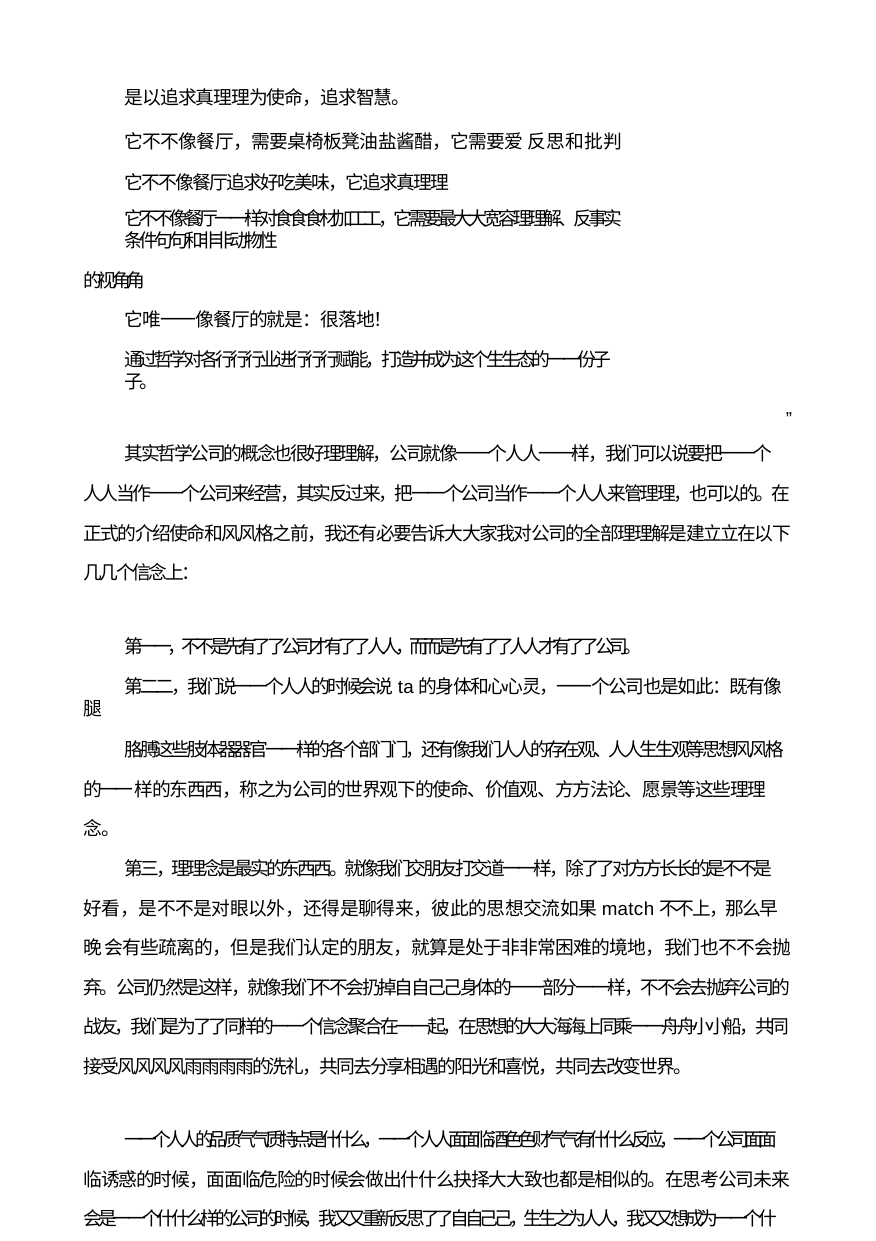

是以追求真理理为使命，追求智慧。
它不不像餐厅，需要桌椅板凳油盐酱醋，它需要爱 反思和批判 它不不像餐厅追求好吃美味，它追求真理理
它不不像餐厅⼀一样对⻝⾷食材加⼯工，它需要最⼤大宽容理理解、反事实条件句句和⾮非动物性
的视⻆角
它唯⼀一像餐厅的就是：很落地！
通过哲学对各⾏行行业进⾏行行赋能，打造并成为这个⽣生态的⼀一份⼦子。
”
其实哲学公司的概念也很好理理解，公司就像⼀一个⼈人⼀一样，我们可以说要把⼀一个
⼈人当作⼀一个公司来经营，其实反过来，把⼀一个公司当作⼀一个⼈人来管理理，也可以的。在 正式的介绍使命和⻛风格之前，我还有必要告诉⼤大家我对公司的全部理理解是建⽴立在以下
⼏几个信念上：

第⼀一，不不是先有了了公司才有了了⼈人，⽽而是先有了了⼈人才有了了公司。
第⼆二，我们说⼀一个⼈人的时候会说ta的身体和⼼心灵，⼀一个公司也是如此：既有像腿
胳膊这些肢体器器官⼀一样的各个部⻔门，还有像我们⼈人的存在观、⼈人⽣生观等思想⻛风格的⼀一 样的东⻄西，称之为公司的世界观下的使命、价值观、⽅方法论、愿景等这些理理念。
第三，理理念是最实的东⻄西。就像我们交朋友打交道⼀一样，除了了对⽅方⻓长的是不不是 好看，是不不是对眼以外，还得是聊得来，彼此的思想交流如果match不不上，那么早晚 会有些疏离的，但是我们认定的朋友，就算是处于⾮非常困难的境地，我们也不不会抛 弃。公司仍然是这样，就像我们不不会扔掉⾃自⼰己身体的⼀一部分⼀一样，不不会去抛弃公司的 战友，我们是为了了同样的⼀一个信念聚合在⼀一起，在思想的⼤大海海上同乘⼀一⾈舟⼩小船，共同 接受⻛风⻛风⾬雨⾬雨的洗礼，共同去分享相遇的阳光和喜悦，共同去改变世界。

⼀一个⼈人的品质⽓气质特点是什什么，⼀一个⼈人⾯面临酒⾊色财⽓气有什什么反应，⼀一个公司⾯面 临诱惑的时候，⾯面临危险的时候会做出什什么抉择⼤大致也都是相似的。在思考公司未来 会是⼀一个什什么样的公司的时候，我⼜又重新反思了了⾃自⼰己，⽣生之为⼈人，我⼜又想成为⼀一个什什